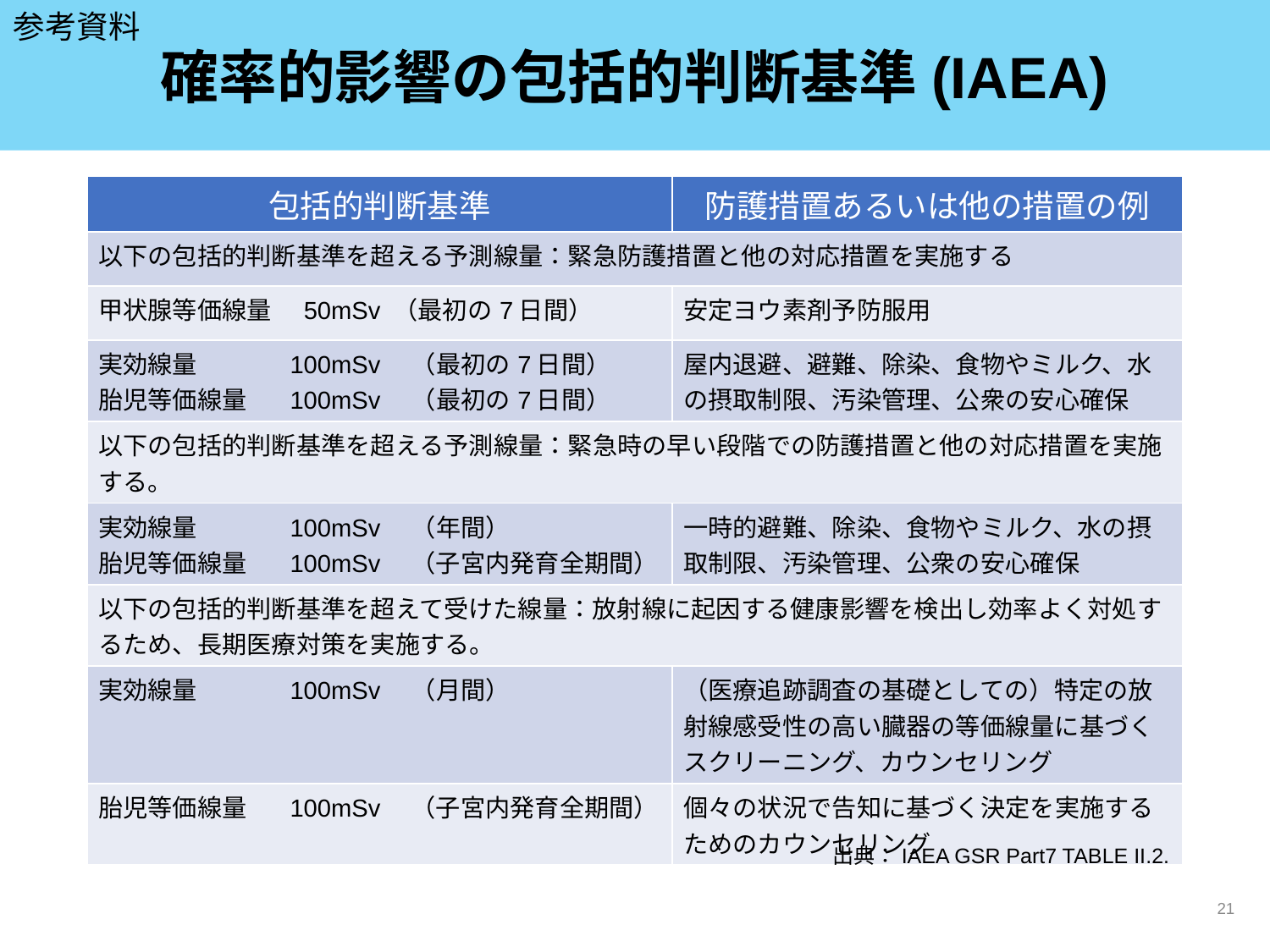

参考資料
# 確率的影響の包括的判断基準(IAEA)
| 包括的判断基準 | 防護措置あるいは他の措置の例 |
| --- | --- |
| 以下の包括的判断基準を超える予測線量：緊急防護措置と他の対応措置を実施する |  |
| 甲状腺等価線量　50mSv （最初の7日間） | 安定ヨウ素剤予防服用 |
| 実効線量　　　 100mSv　（最初の7日間） 胎児等価線量　 100mSv　（最初の7日間） | 屋内退避、避難、除染、食物やミルク、水の摂取制限、汚染管理、公衆の安心確保 |
| 以下の包括的判断基準を超える予測線量：緊急時の早い段階での防護措置と他の対応措置を実施する。 |  |
| 実効線量　　　 100mSv　（年間） 胎児等価線量　 100mSv　（子宮内発育全期間） | 一時的避難、除染、食物やミルク、水の摂取制限、汚染管理、公衆の安心確保 |
| 以下の包括的判断基準を超えて受けた線量：放射線に起因する健康影響を検出し効率よく対処するため、長期医療対策を実施する。 |  |
| 実効線量　　　 100mSv　（月間） | （医療追跡調査の基礎としての）特定の放射線感受性の高い臓器の等価線量に基づくスクリーニング、カウンセリング |
| 胎児等価線量　 100mSv　（子宮内発育全期間） | 個々の状況で告知に基づく決定を実施するためのカウンセリング |
出典：IAEA GSR Part7 TABLE II.2.
21